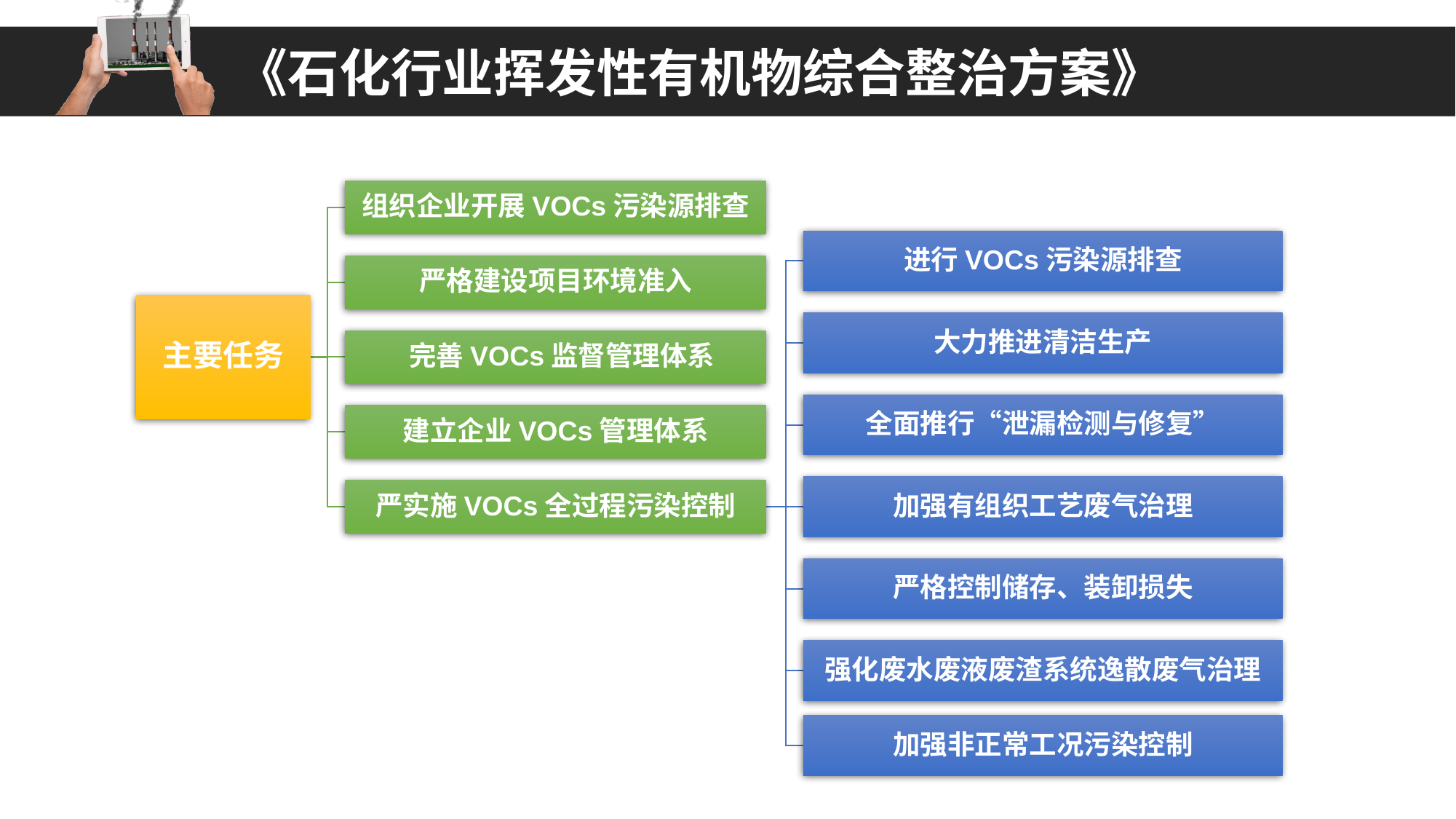

《石化行业挥发性有机物综合整治方案》
主要任务
组织企业开展VOCs污染源排查
严格建设项目环境准入
 完善VOCs监督管理体系
建立企业VOCs管理体系
严实施VOCs全过程污染控制
进行VOCs污染源排查
大力推进清洁生产
全面推行“泄漏检测与修复”
加强有组织工艺废气治理
严格控制储存、装卸损失
强化废水废液废渣系统逸散废气治理
加强非正常工况污染控制